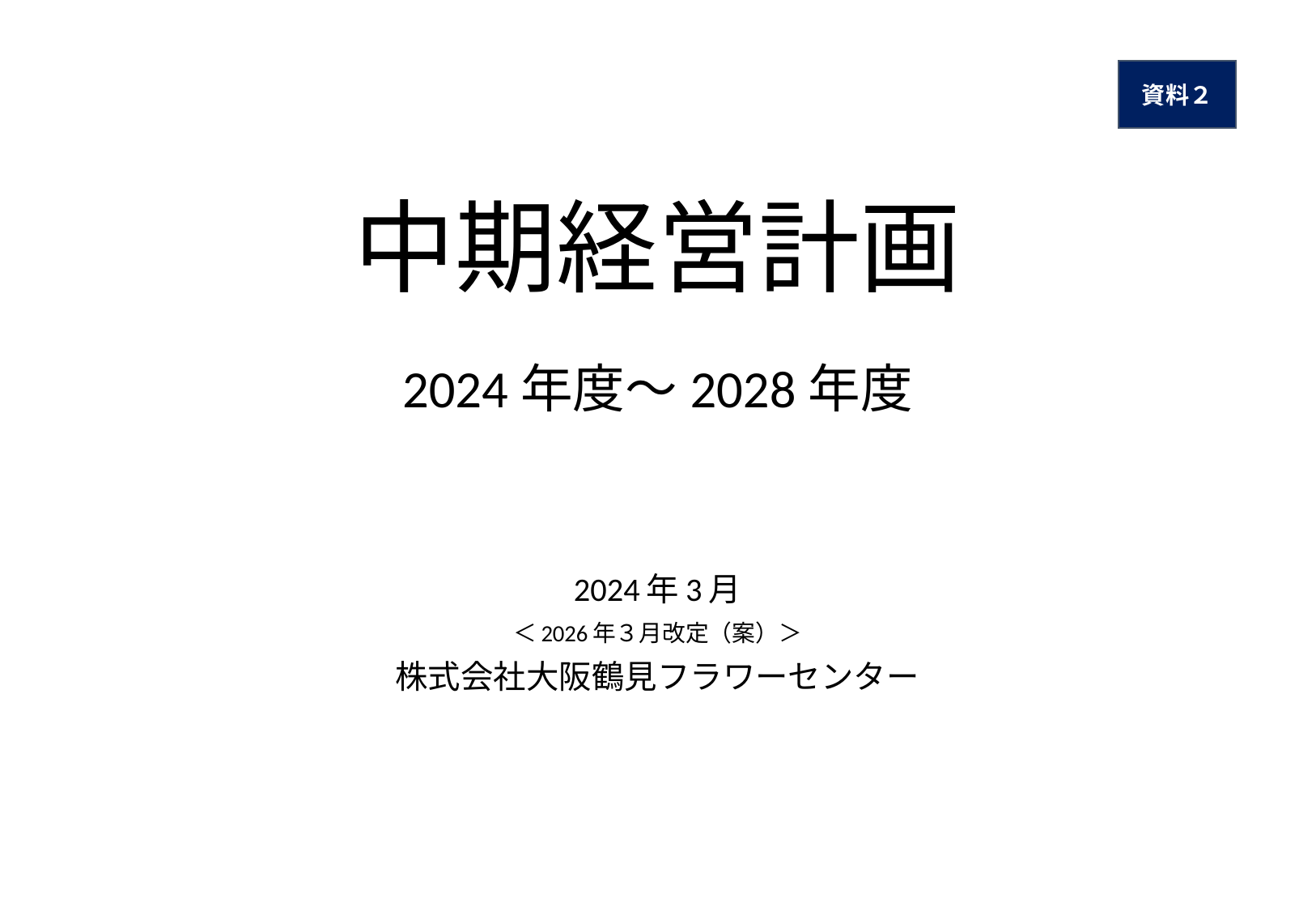

資料２
# 中期経営計画 2024年度～2028年度

2024年3月
＜2026年３月改定（案）＞
株式会社大阪鶴見フラワーセンター